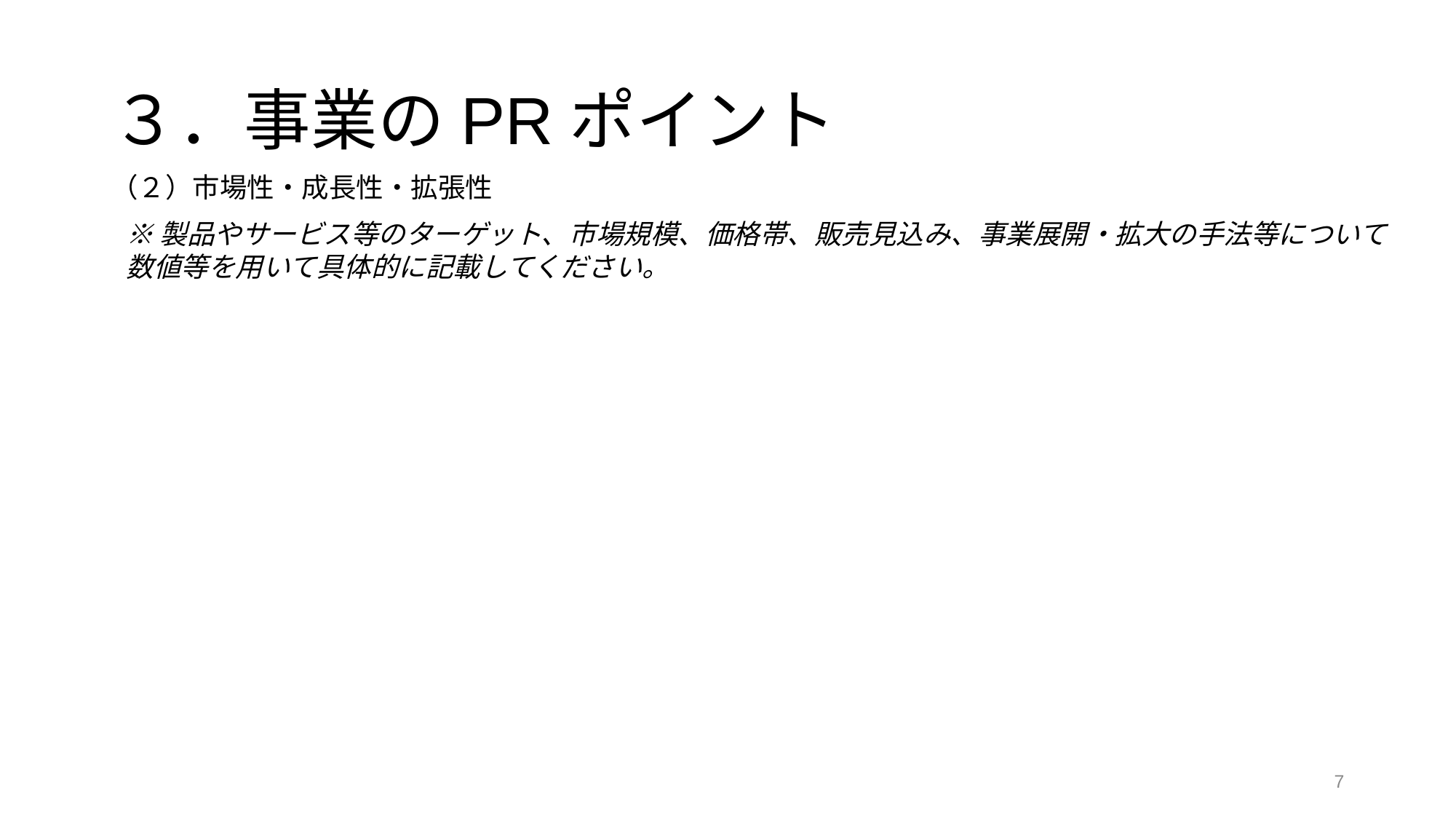

# ３．事業のPRポイント
（２）市場性・成長性・拡張性
※製品やサービス等のターゲット、市場規模、価格帯、販売見込み、事業展開・拡大の手法等について数値等を用いて具体的に記載してください。
7